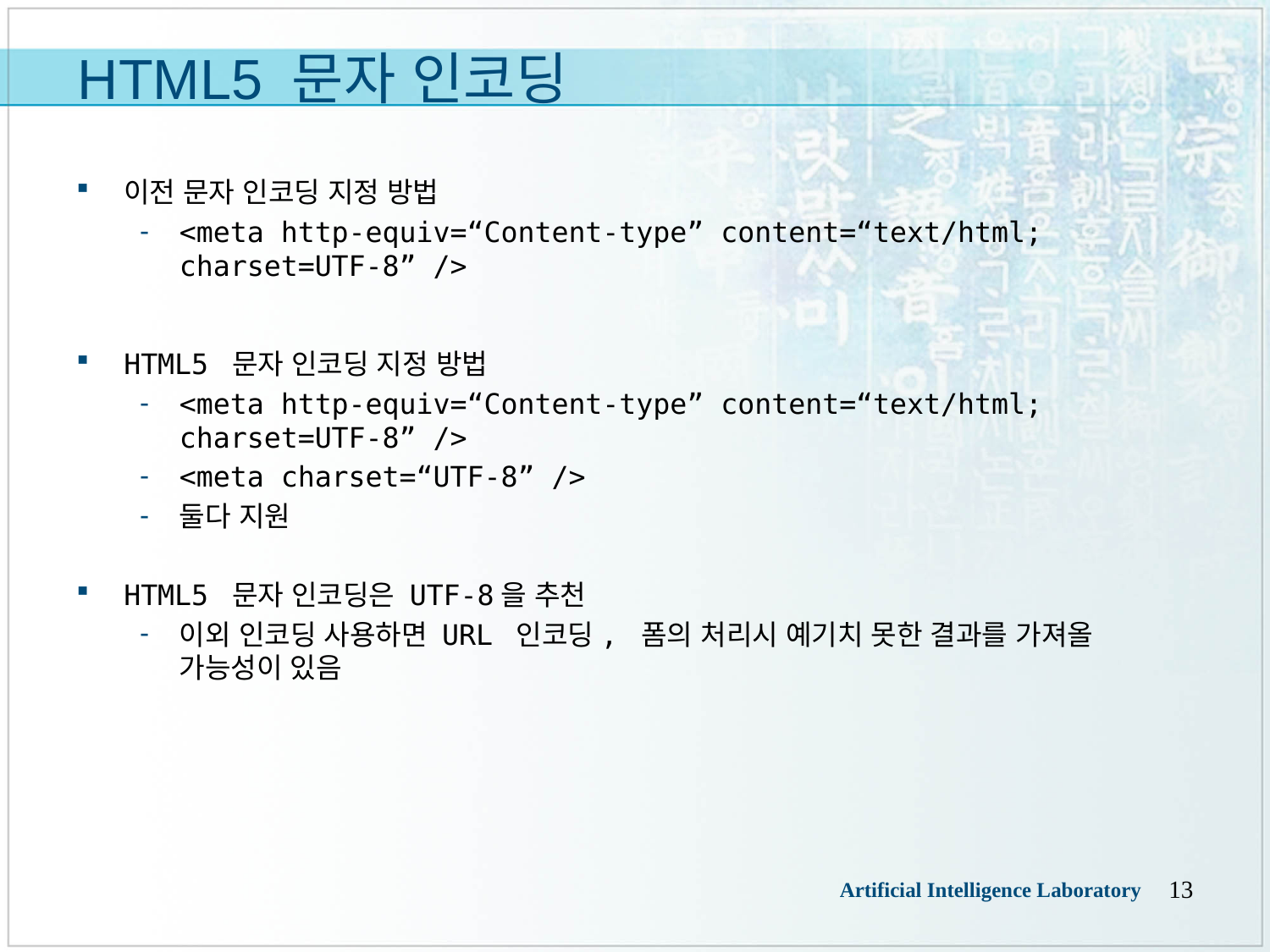

# HTML5 문자 인코딩
이전 문자 인코딩 지정 방법
<meta http-equiv=“Content-type” content=“text/html; charset=UTF-8” />

HTML5 문자 인코딩 지정 방법
<meta http-equiv=“Content-type” content=“text/html; charset=UTF-8” />
<meta charset=“UTF-8” />
둘다 지원

HTML5 문자 인코딩은 UTF-8을 추천
이외 인코딩 사용하면 URL 인코딩, 폼의 처리시 예기치 못한 결과를 가져올 가능성이 있음

13